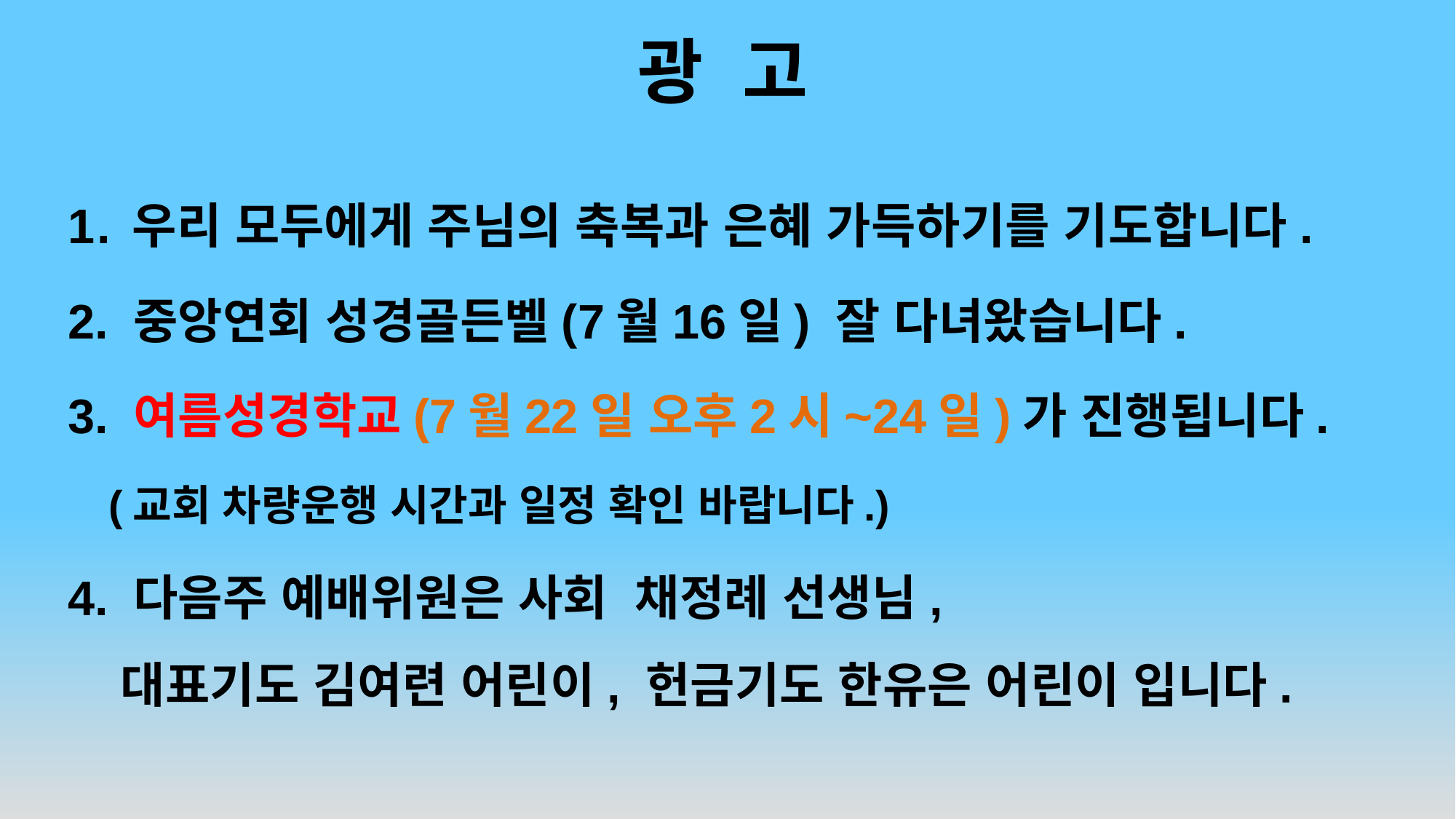

# 광  고
우리 모두에게 주님의 축복과 은혜 가득하기를 기도합니다.
2. 중앙연회 성경골든벨(7월16일) 잘 다녀왔습니다.
3. 여름성경학교(7월22일 오후2시~24일)가 진행됩니다.
   (교회 차량운행 시간과 일정 확인 바랍니다.)
4. 다음주 예배위원은 사회  채정례 선생님,
   대표기도 김여련 어린이, 헌금기도 한유은 어린이 입니다.